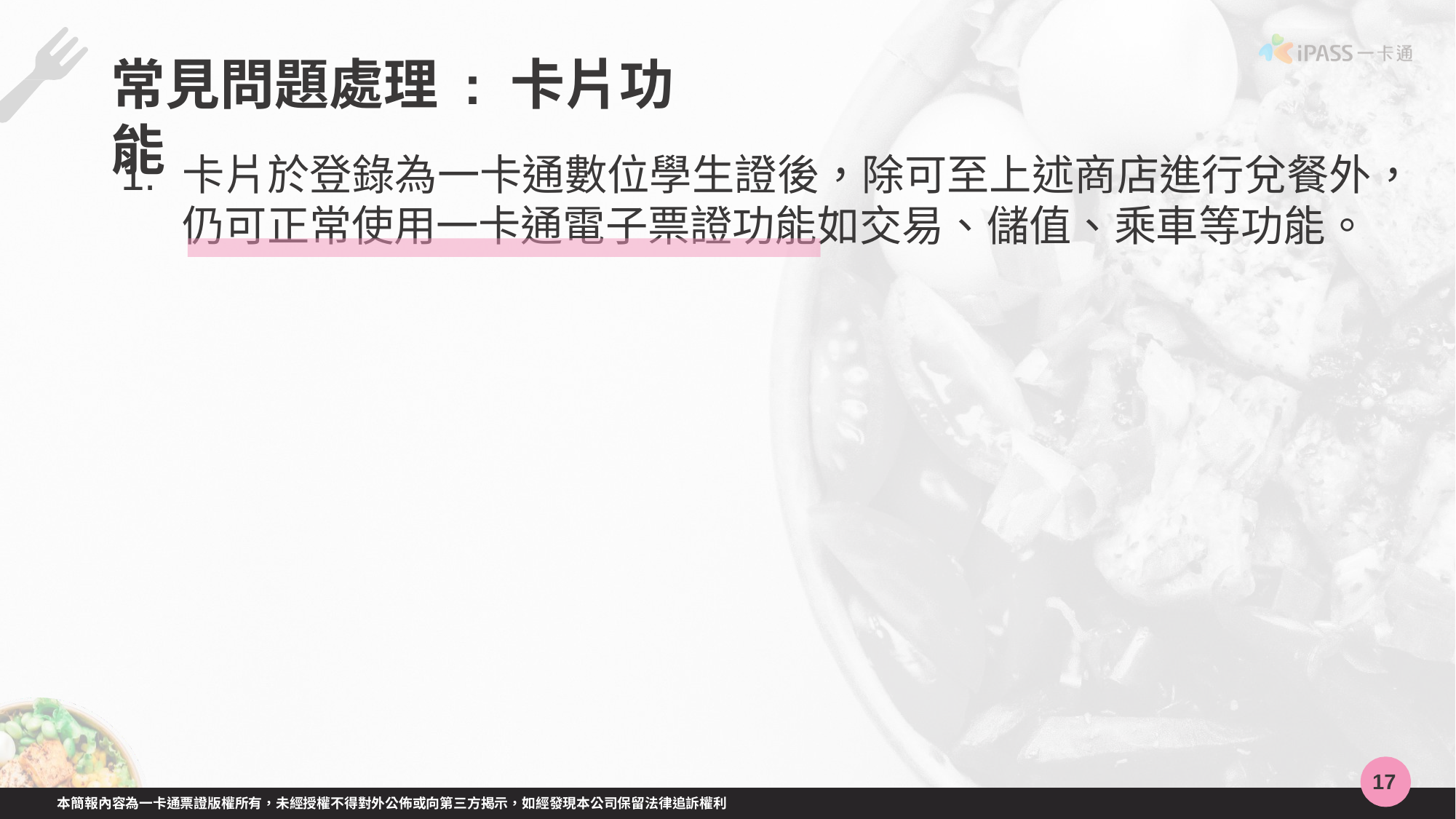

常見問題處理 : 卡片功能
1.	卡片於登錄為一卡通數位學生證後，除可至上述商店進行兌餐外， 仍可正常使用一卡通電子票證功能如交易、儲值、乘車等功能。

17
本簡報內容為一卡通票證版權所有，未經授權不得對外公佈或向第三方揭示，如經發現本公司保留法律追訴權利